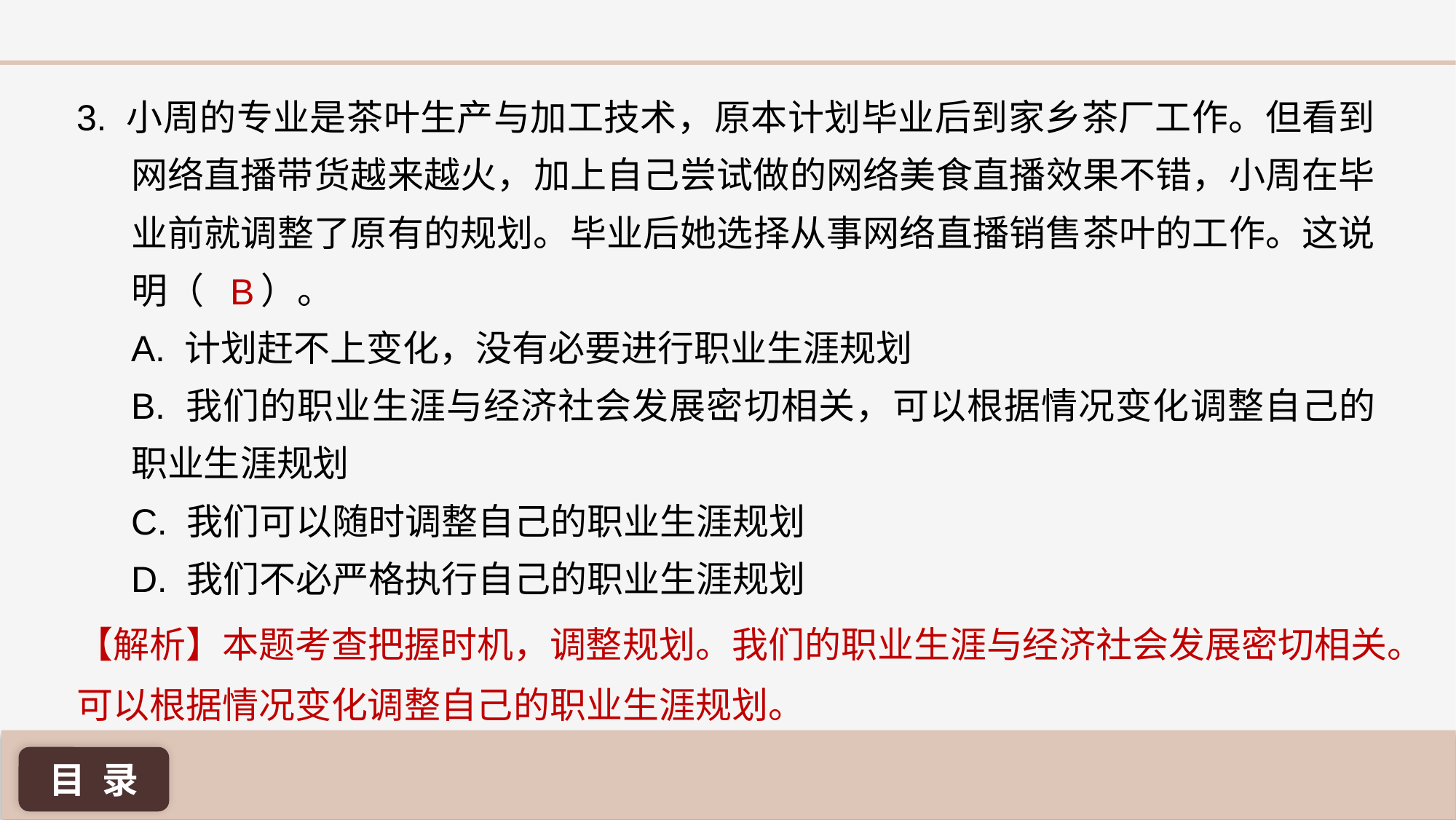

3. 小周的专业是茶叶生产与加工技术，原本计划毕业后到家乡茶厂工作。但看到网络直播带货越来越火，加上自己尝试做的网络美食直播效果不错，小周在毕业前就调整了原有的规划。毕业后她选择从事网络直播销售茶叶的工作。这说明（       ）。
A. 计划赶不上变化，没有必要进行职业生涯规划
B. 我们的职业生涯与经济社会发展密切相关，可以根据情况变化调整自己的职业生涯规划
C. 我们可以随时调整自己的职业生涯规划
D. 我们不必严格执行自己的职业生涯规划
B
【解析】本题考查把握时机，调整规划。我们的职业生涯与经济社会发展密切相关。可以根据情况变化调整自己的职业生涯规划。